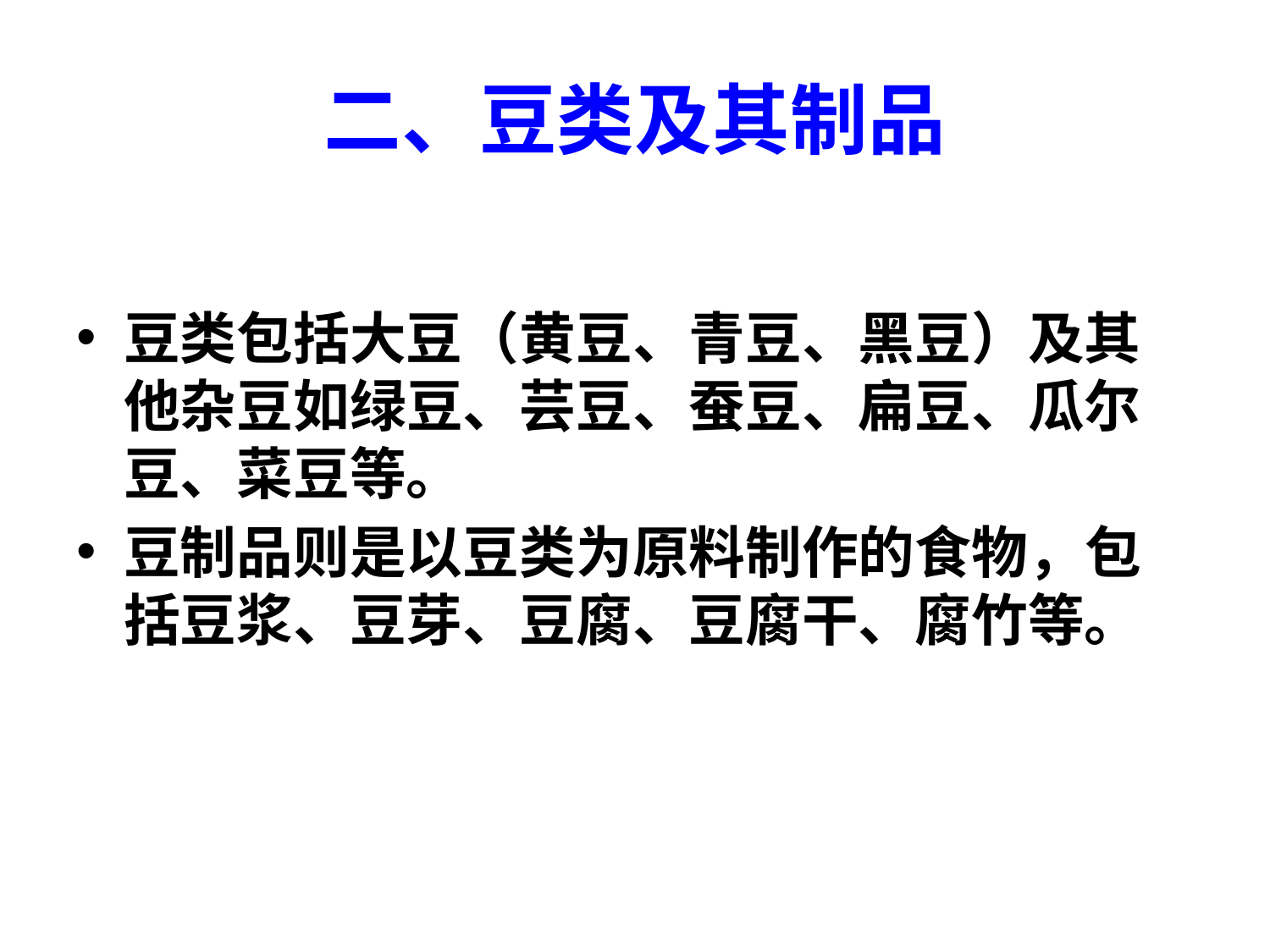

# 二、豆类及其制品
豆类包括大豆（黄豆、青豆、黑豆）及其他杂豆如绿豆、芸豆、蚕豆、扁豆、瓜尔豆、菜豆等。
豆制品则是以豆类为原料制作的食物，包括豆浆、豆芽、豆腐、豆腐干、腐竹等。